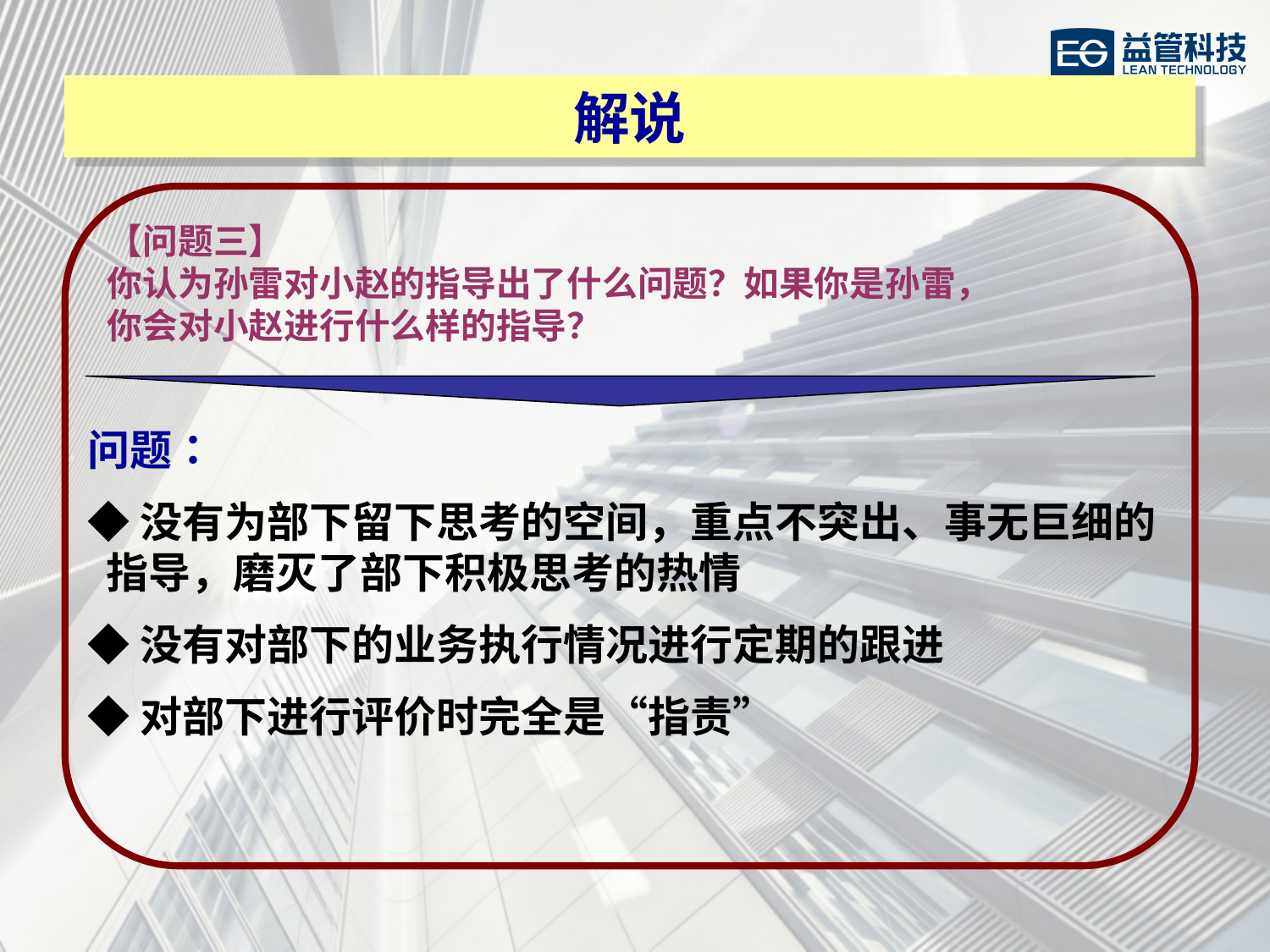

解说

【问题三】
你认为孙雷对小赵的指导出了什么问题？如果你是孙雷，
你会对小赵进行什么样的指导？

问题：
◆没有为部下留下思考的空间，重点不突出、事无巨细的
  指导，磨灭了部下积极思考的热情
◆没有对部下的业务执行情况进行定期的跟进
◆对部下进行评价时完全是“指责”